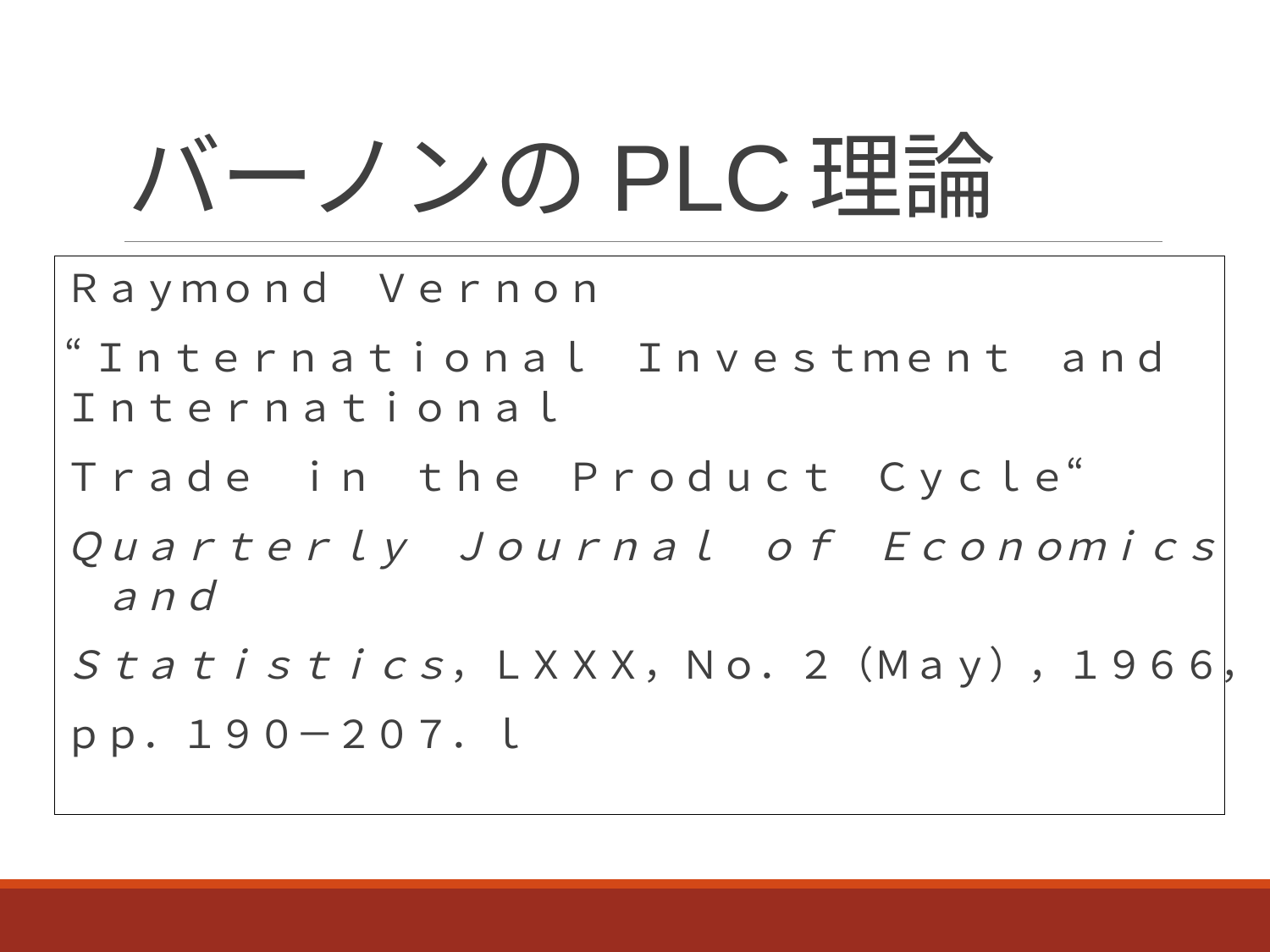

# バーノンのPLC理論
Ｒａｙｍｏｎｄ　Ｖｅｒｎｏｎ
“Ｉｎｔｅｒｎａｔｉｏｎａｌ　Ｉｎｖｅｓｔｍｅｎｔ　ａｎｄ　Ｉｎｔｅｒｎａｔｉｏｎａｌ
Ｔｒａｄｅ　ｉｎ　ｔｈｅ　Ｐｒｏｄｕｃｔ　Ｃｙｃｌｅ“
Ｑｕａｒｔｅｒｌｙ　Ｊｏｕｒｎａｌ　ｏｆ　Ｅｃｏｎｏｍｉｃｓ　ａｎｄ
Ｓｔａｔｉｓｔｉｃｓ，ＬＸＸＸ，Ｎｏ．２（Ｍａｙ），１９６６，
ｐｐ．１９０－２０７．ｌ